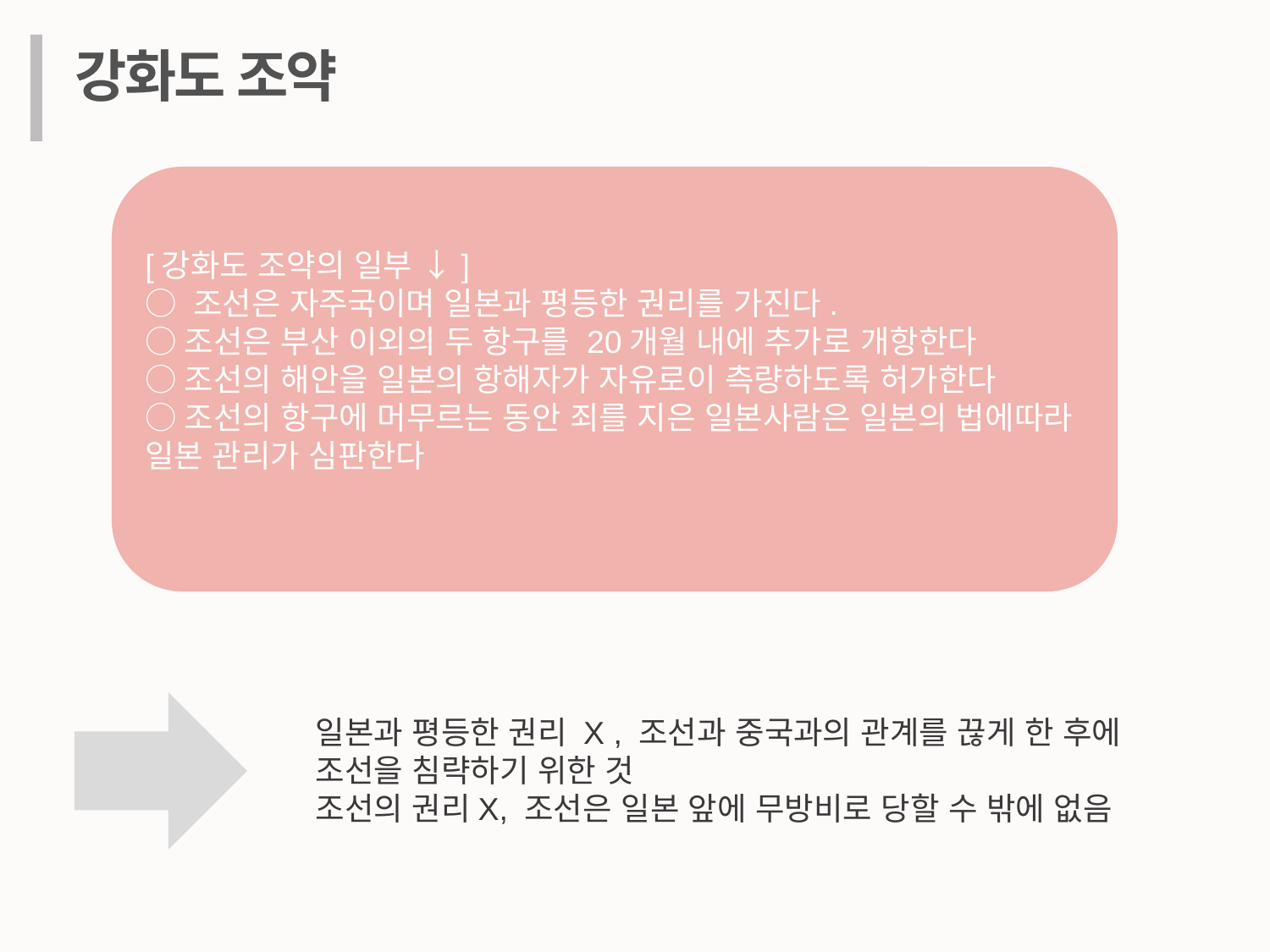

강화도 조약
[강화도 조약의 일부 ↓]
○ 조선은 자주국이며 일본과 평등한 권리를 가진다.
○조선은 부산 이외의 두 항구를 20개월 내에 추가로 개항한다
○조선의 해안을 일본의 항해자가 자유로이 측량하도록 허가한다
○조선의 항구에 머무르는 동안 죄를 지은 일본사람은 일본의 법에따라 일본 관리가 심판한다

일본과 평등한 권리 X , 조선과 중국과의 관계를 끊게 한 후에 조선을 침략하기 위한 것
조선의 권리X, 조선은 일본 앞에 무방비로 당할 수 밖에 없음